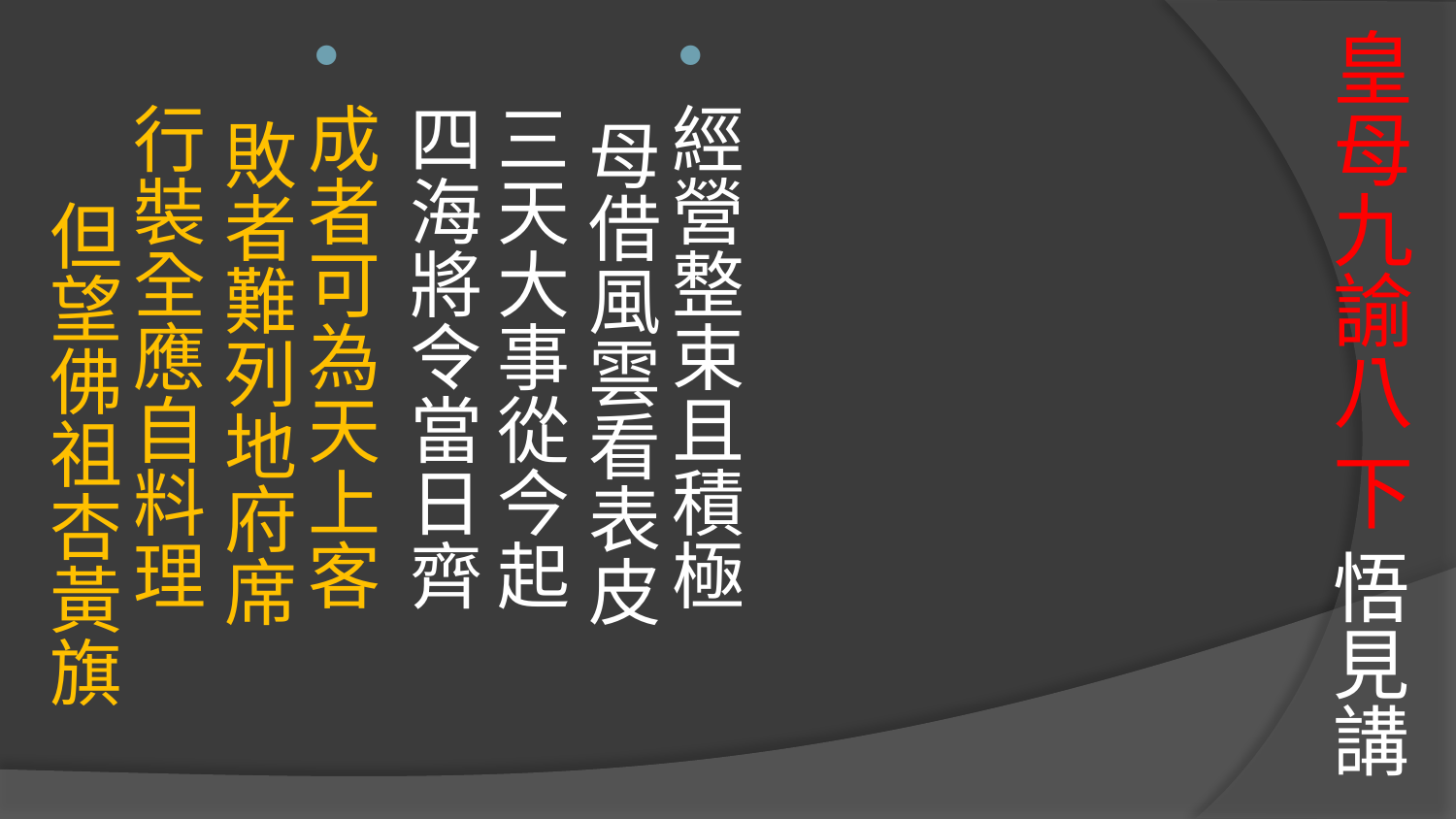

# 皇母九諭八 下 悟見講
經營整束且積極            母借風雲看表皮
三天大事從今起           四海將令當日齊
成者可為天上客            敗者難列地府席
行裝全應自料理                 但望佛祖杏黃旗